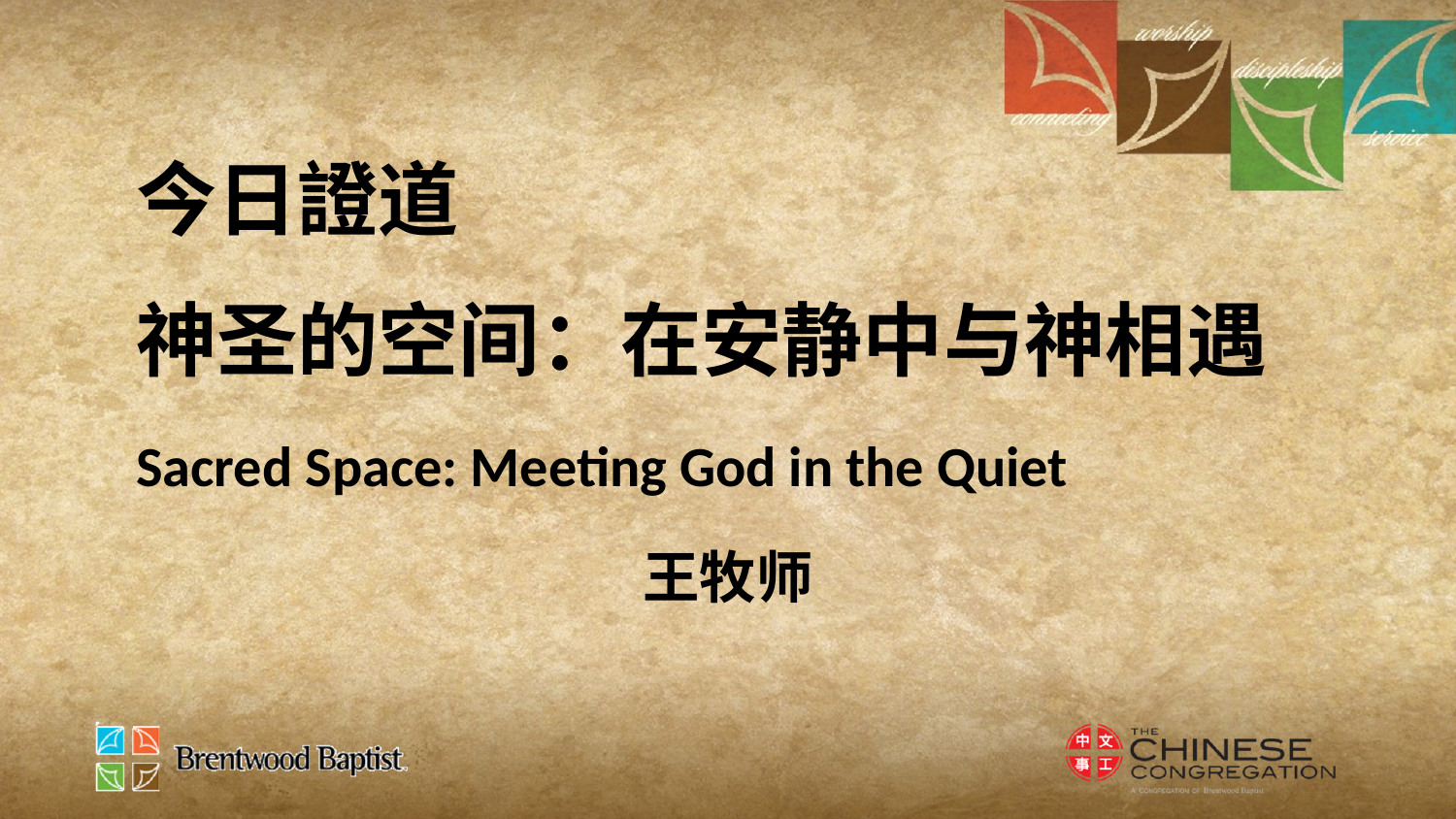

今日證道

神圣的空间：在安静中与神相遇

Sacred Space: Meeting God in the Quiet

王牧师